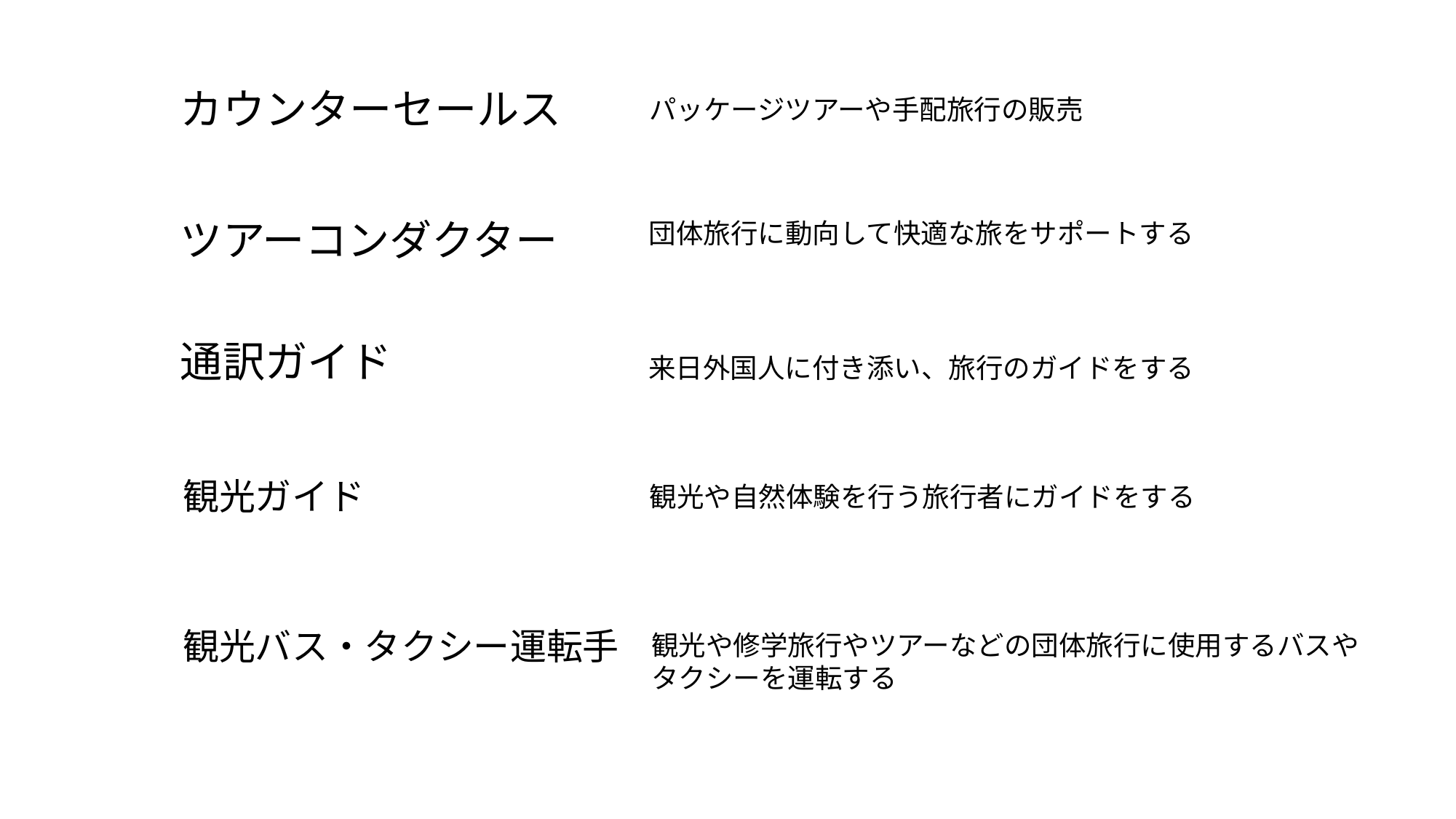

カウンターセールス
パッケージツアーや手配旅行の販売
ツアーコンダクター
団体旅行に動向して快適な旅をサポートする
通訳ガイド
来日外国人に付き添い、旅行のガイドをする
観光ガイド
観光や自然体験を行う旅行者にガイドをする
観光バス・タクシー運転手
観光や修学旅行やツアーなどの団体旅行に使用するバスや
タクシーを運転する